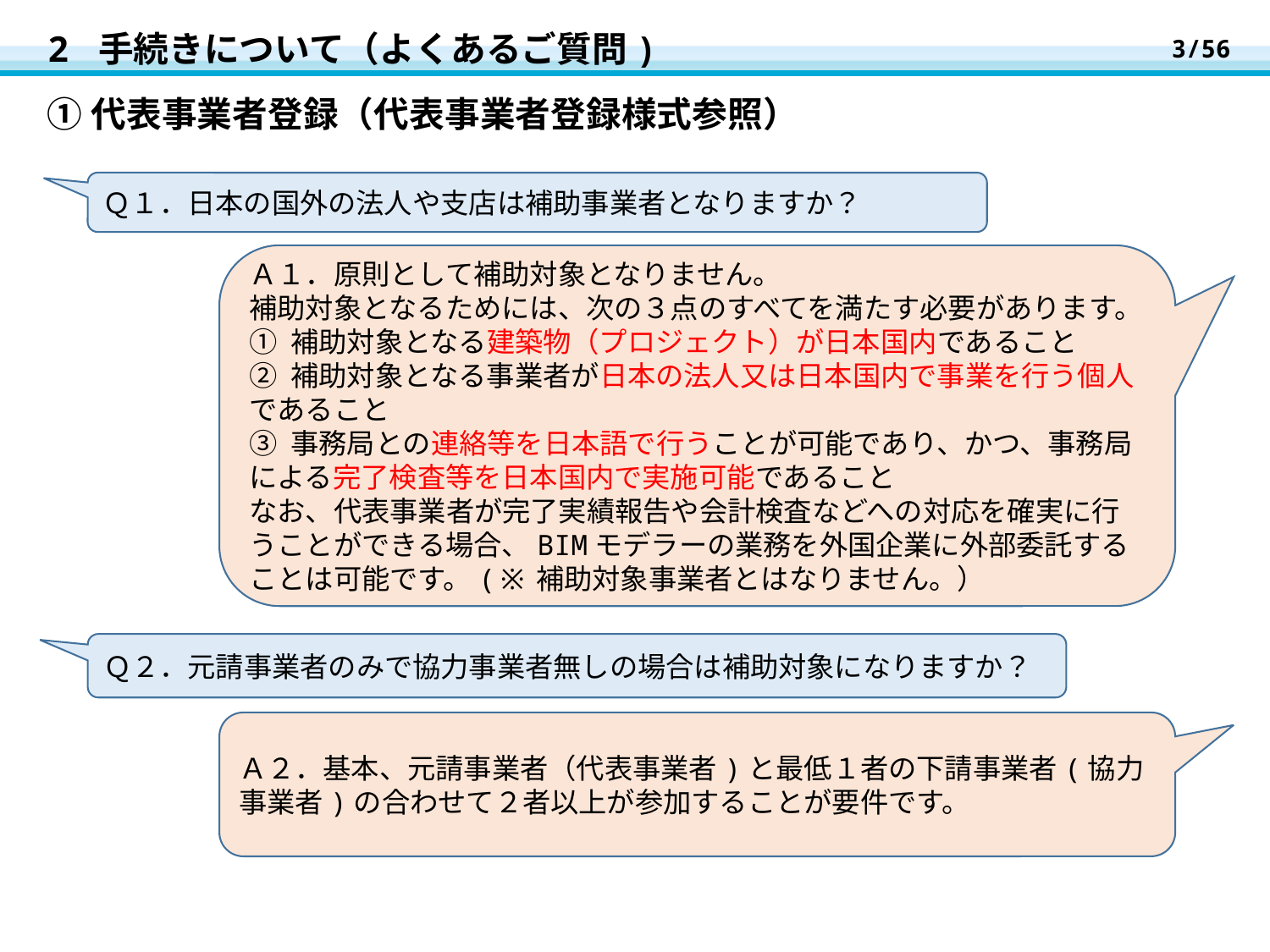

3/56
# 2 手続きについて（よくあるご質問)
①代表事業者登録（代表事業者登録様式参照）
Ｑ１．日本の国外の法人や支店は補助事業者となりますか？
Ａ１．原則として補助対象となりません。
補助対象となるためには、次の３点のすべてを満たす必要があります。
① 補助対象となる建築物（プロジェクト）が日本国内であること
② 補助対象となる事業者が日本の法人又は日本国内で事業を行う個人であること
③ 事務局との連絡等を日本語で行うことが可能であり、かつ、事務局による完了検査等を日本国内で実施可能であること
なお、代表事業者が完了実績報告や会計検査などへの対応を確実に行うことができる場合、BIMモデラーの業務を外国企業に外部委託することは可能です。(※補助対象事業者とはなりません。）
Ｑ２．元請事業者のみで協力事業者無しの場合は補助対象になりますか？
Ａ２．基本、元請事業者（代表事業者)と最低１者の下請事業者(協力事業者)の合わせて２者以上が参加することが要件です。